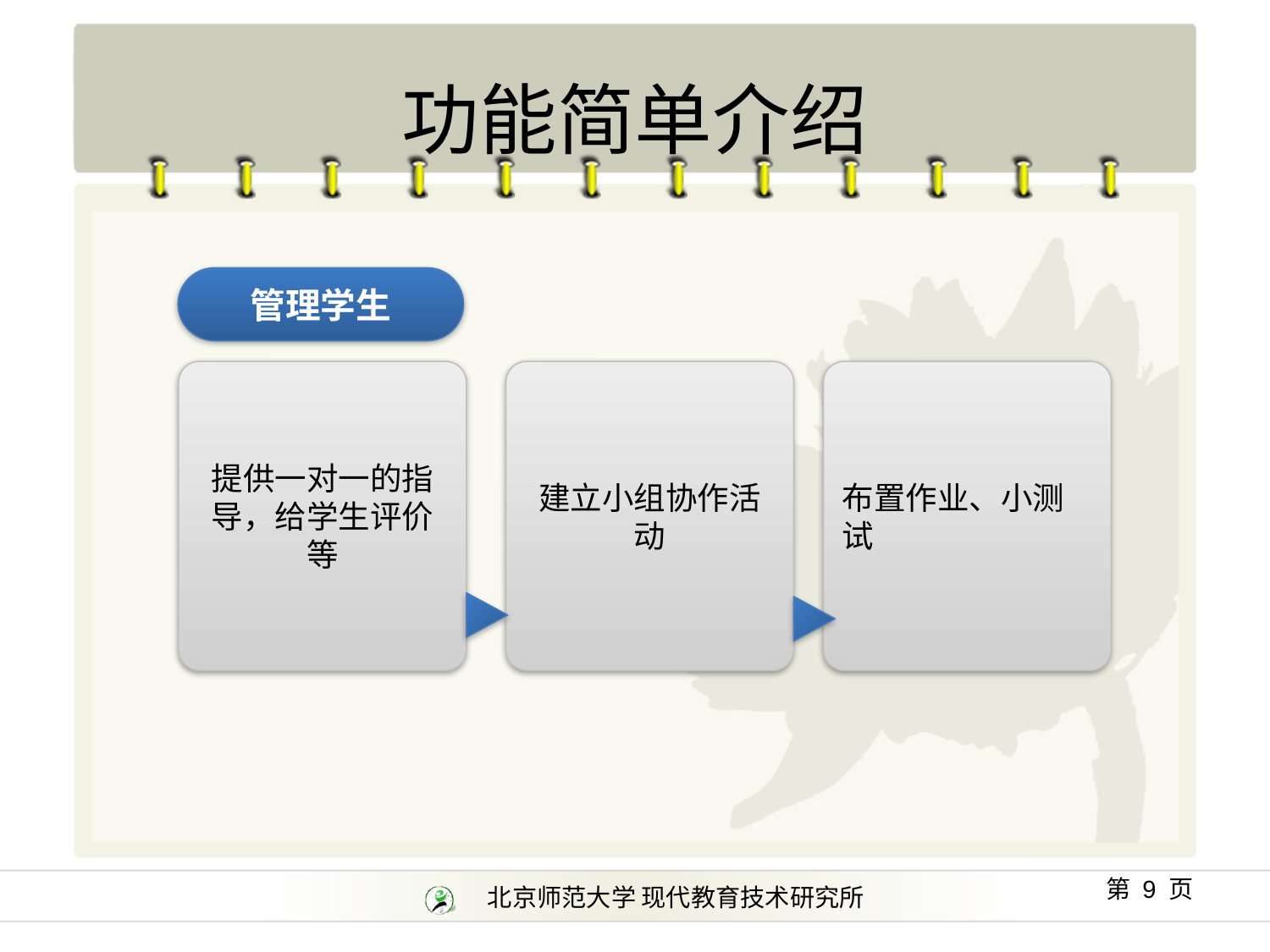

# 功能简单介绍
管理学生
提供一对一的指导，给学生评价等
建立小组协作活动
布置作业、小测试

第 9 页